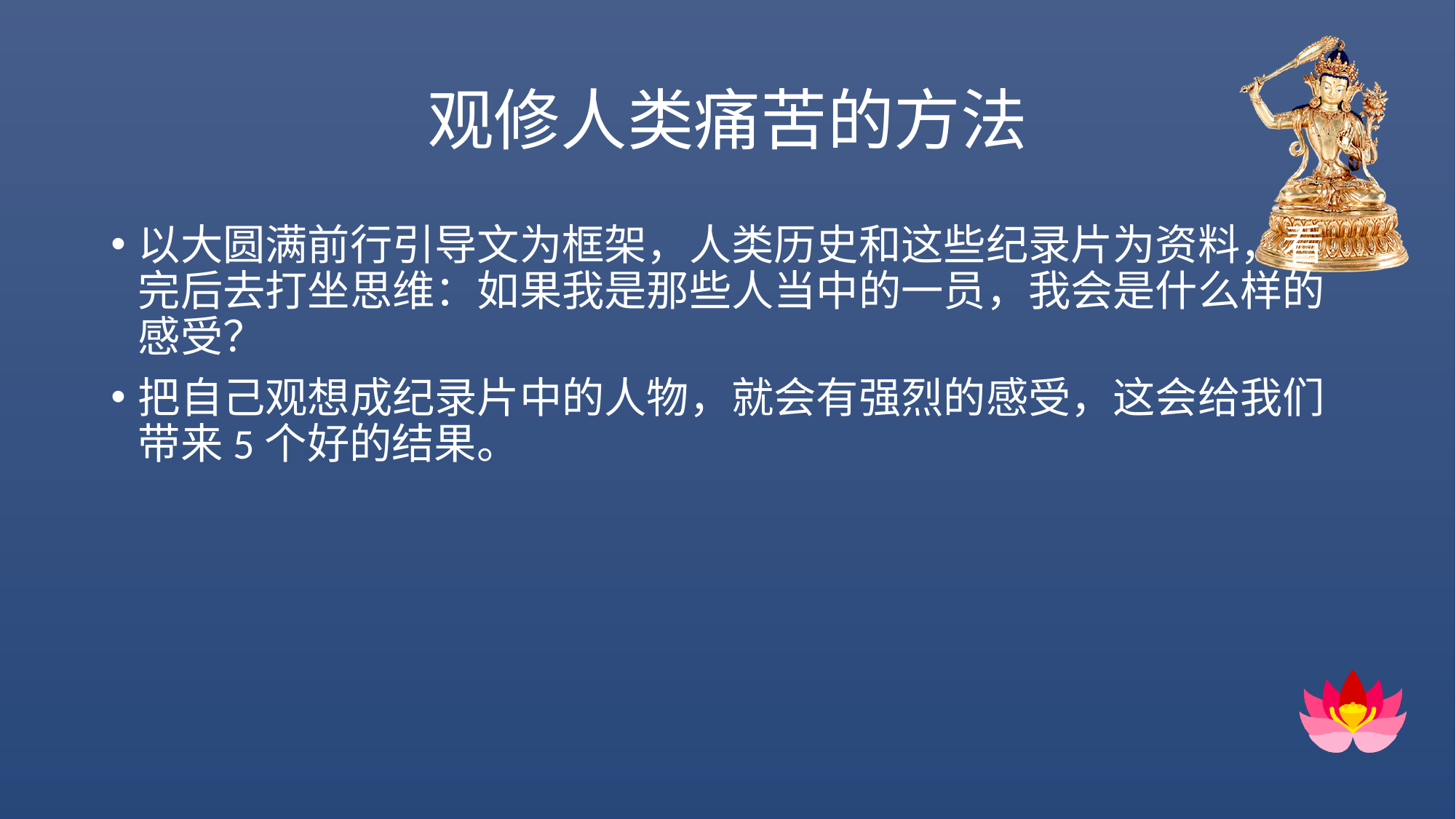

# 观修人类痛苦的方法
以大圆满前行引导文为框架，人类历史和这些纪录片为资料，看完后去打坐思维：如果我是那些人当中的一员，我会是什么样的感受？
把自己观想成纪录片中的人物，就会有强烈的感受，这会给我们带来5个好的结果。